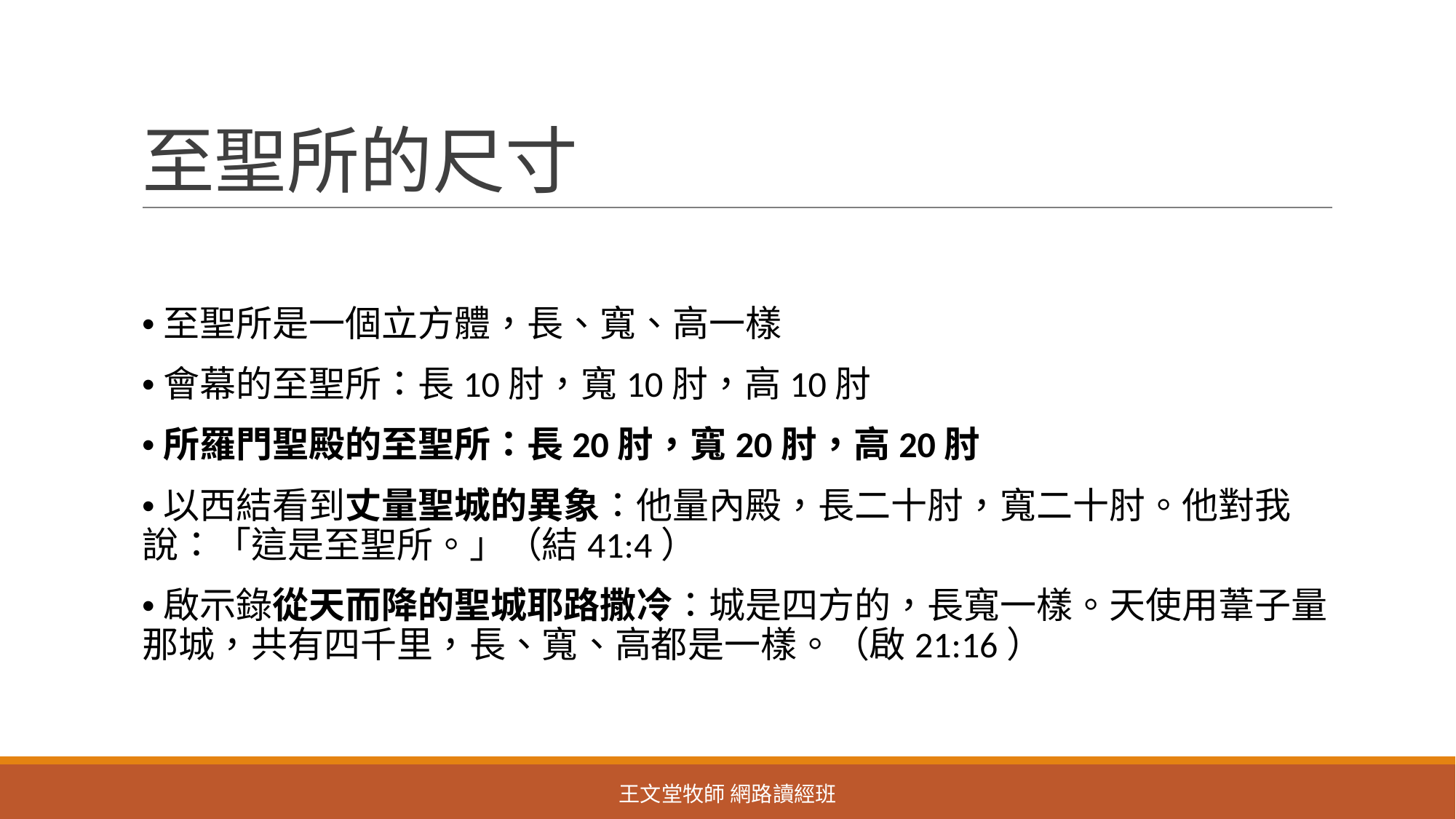

# 至聖所的尺寸

•至聖所是一個立方體，長、寬、高一樣
•會幕的至聖所：長10肘，寬10肘，高10肘
•所羅門聖殿的至聖所：長20肘，寬20肘，高20肘
•以西結看到丈量聖城的異象：他量內殿，長二十肘，寬二十肘。他對我說：「這是至聖所。」（結41:4）
•啟示錄從天而降的聖城耶路撒冷：城是四方的，長寬一樣。天使用葦子量那城，共有四千里，長、寬、高都是一樣。（啟21:16）
王文堂牧師 網路讀經班